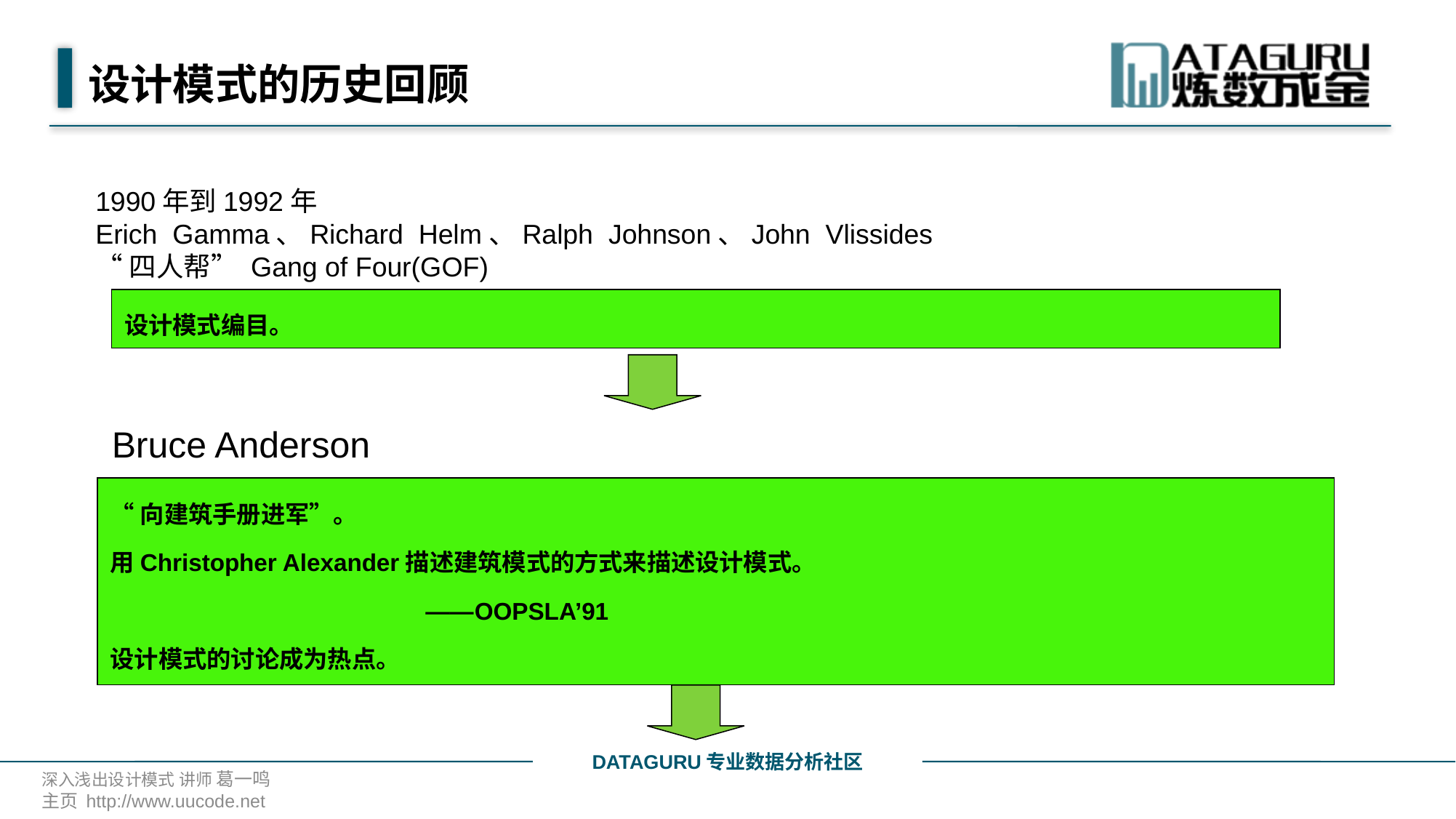

# 设计模式的历史回顾
1990年到1992年
Erich  Gamma、Richard  Helm、Ralph  Johnson、John  Vlissides
“四人帮” Gang of Four(GOF)
设计模式编目。

Bruce Anderson
“向建筑手册进军”。
用Christopher Alexander描述建筑模式的方式来描述设计模式。
                                               ——OOPSLA’91
设计模式的讨论成为热点。